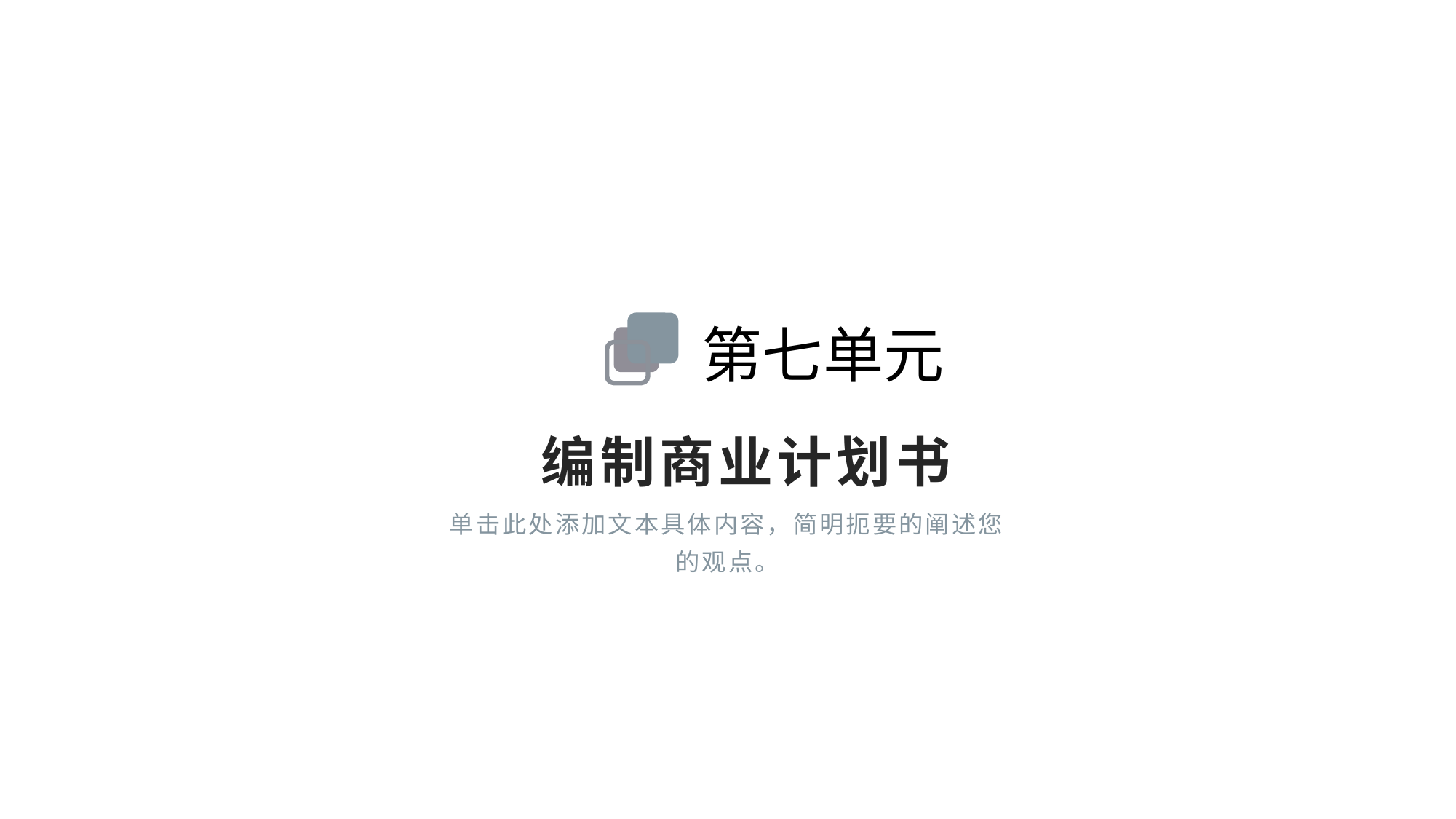

第七单元
# 编制商业计划书
单击此处添加文本具体内容，简明扼要的阐述您的观点。